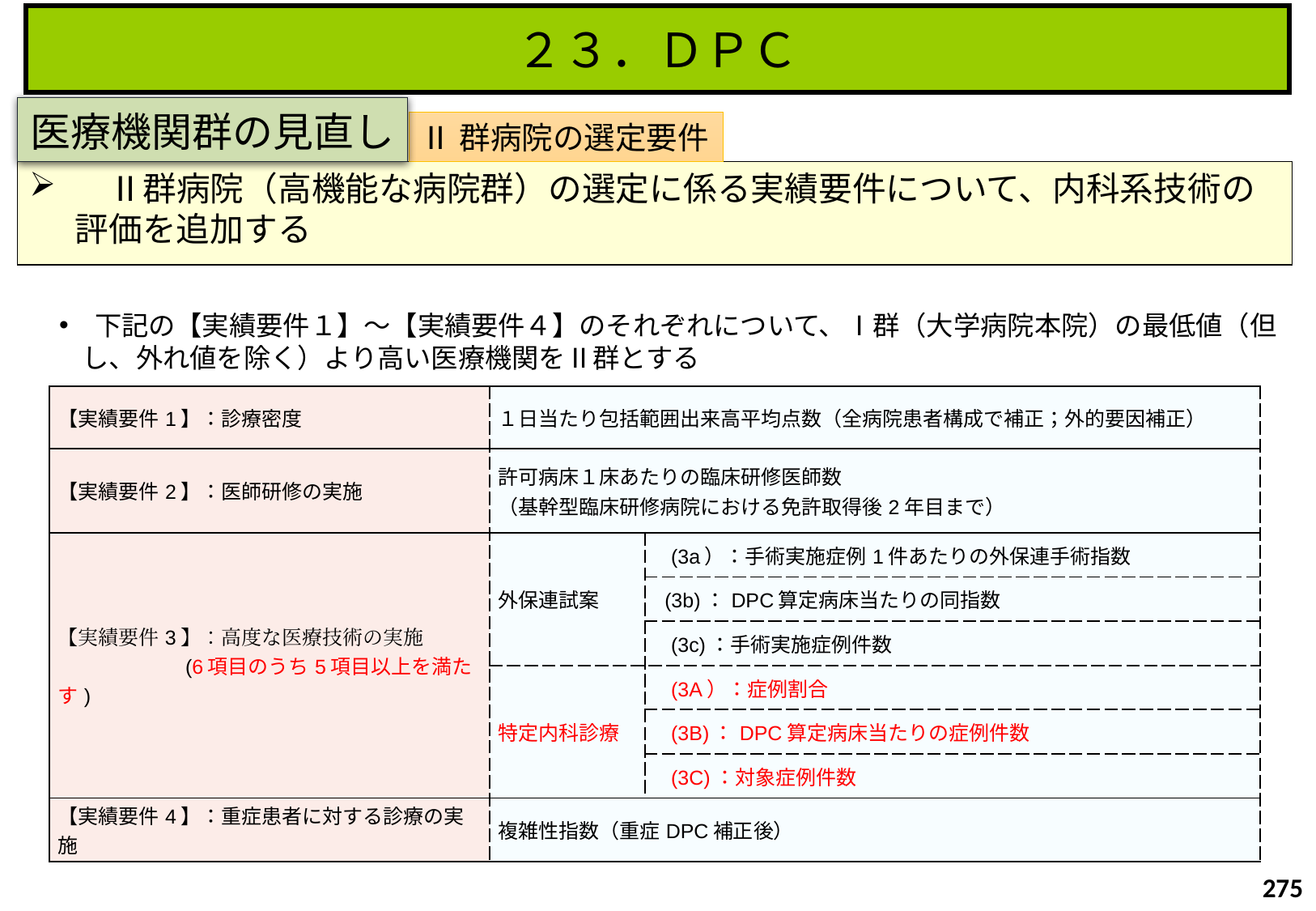

２３．ＤＰＣ
# 医療機関群の見直し
Ⅱ群病院の選定要件
　Ⅱ群病院（高機能な病院群）の選定に係る実績要件について、内科系技術の評価を追加する
 下記の【実績要件１】～【実績要件４】のそれぞれについて、Ⅰ群（大学病院本院）の最低値（但し、外れ値を除く）より高い医療機関をⅡ群とする
| 【実績要件1】：診療密度 | １日当たり包括範囲出来高平均点数（全病院患者構成で補正；外的要因補正） |  |
| --- | --- | --- |
| 【実績要件2】：医師研修の実施 | 許可病床１床あたりの臨床研修医師数 （基幹型臨床研修病院における免許取得後2年目まで） |  |
| 【実績要件3】：高度な医療技術の実施 　　　　　　(6項目のうち5項目以上を満たす) | 外保連試案 | (3a）：手術実施症例1件あたりの外保連手術指数 |
|  |  | (3b)：DPC算定病床当たりの同指数 |
|  |  | (3c)：手術実施症例件数 |
|  | 特定内科診療 | (3A）：症例割合 |
|  |  | (3B)：DPC算定病床当たりの症例件数 |
|  |  | (3C)：対象症例件数 |
| 【実績要件4】：重症患者に対する診療の実施 | 複雑性指数（重症DPC補正後） |  |
275